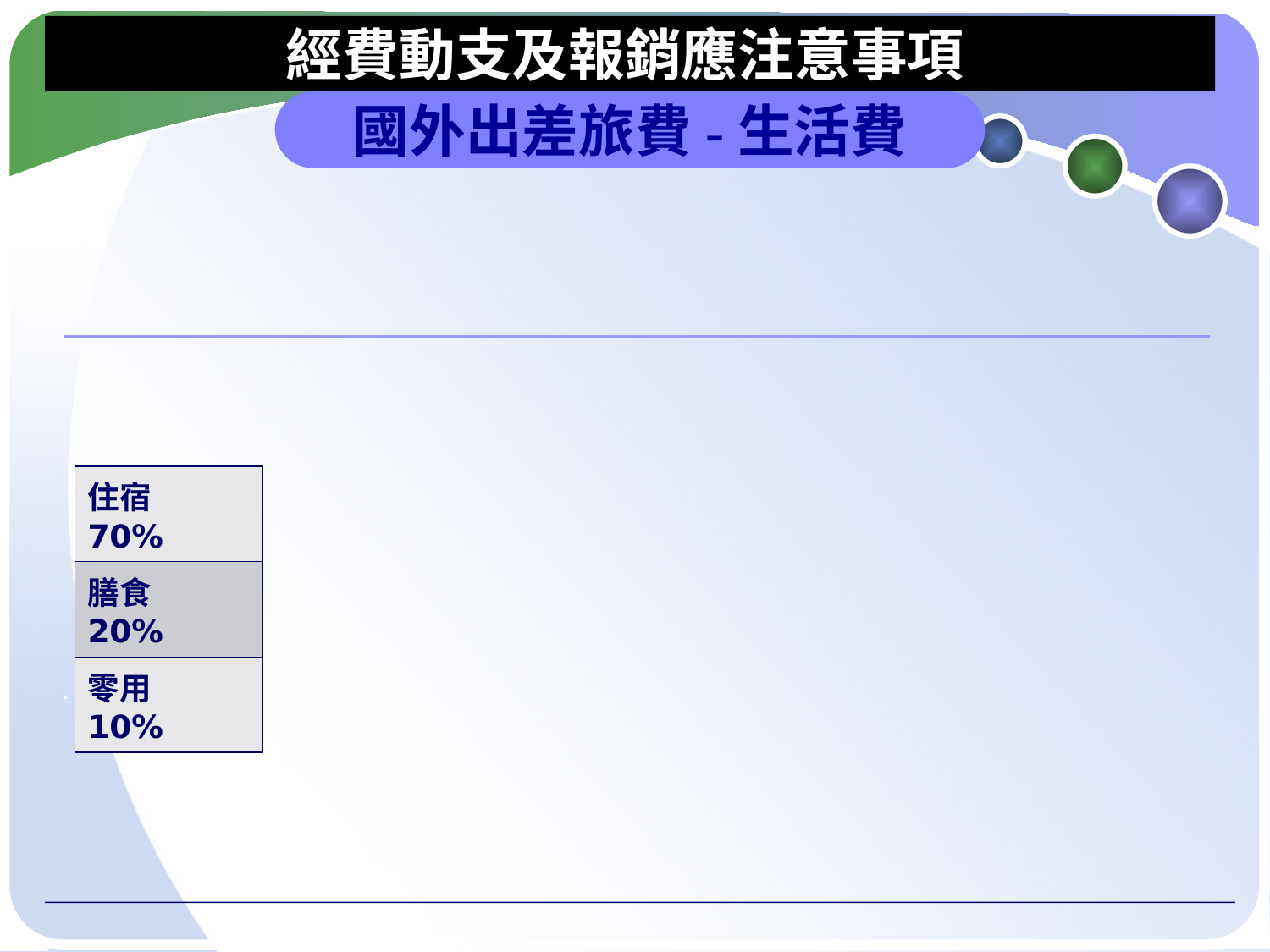

#
經費動支及報銷應注意事項
國外出差旅費-生活費

| 住宿 70% |
| --- |
| 膳食 20% |
| 零用 10% |